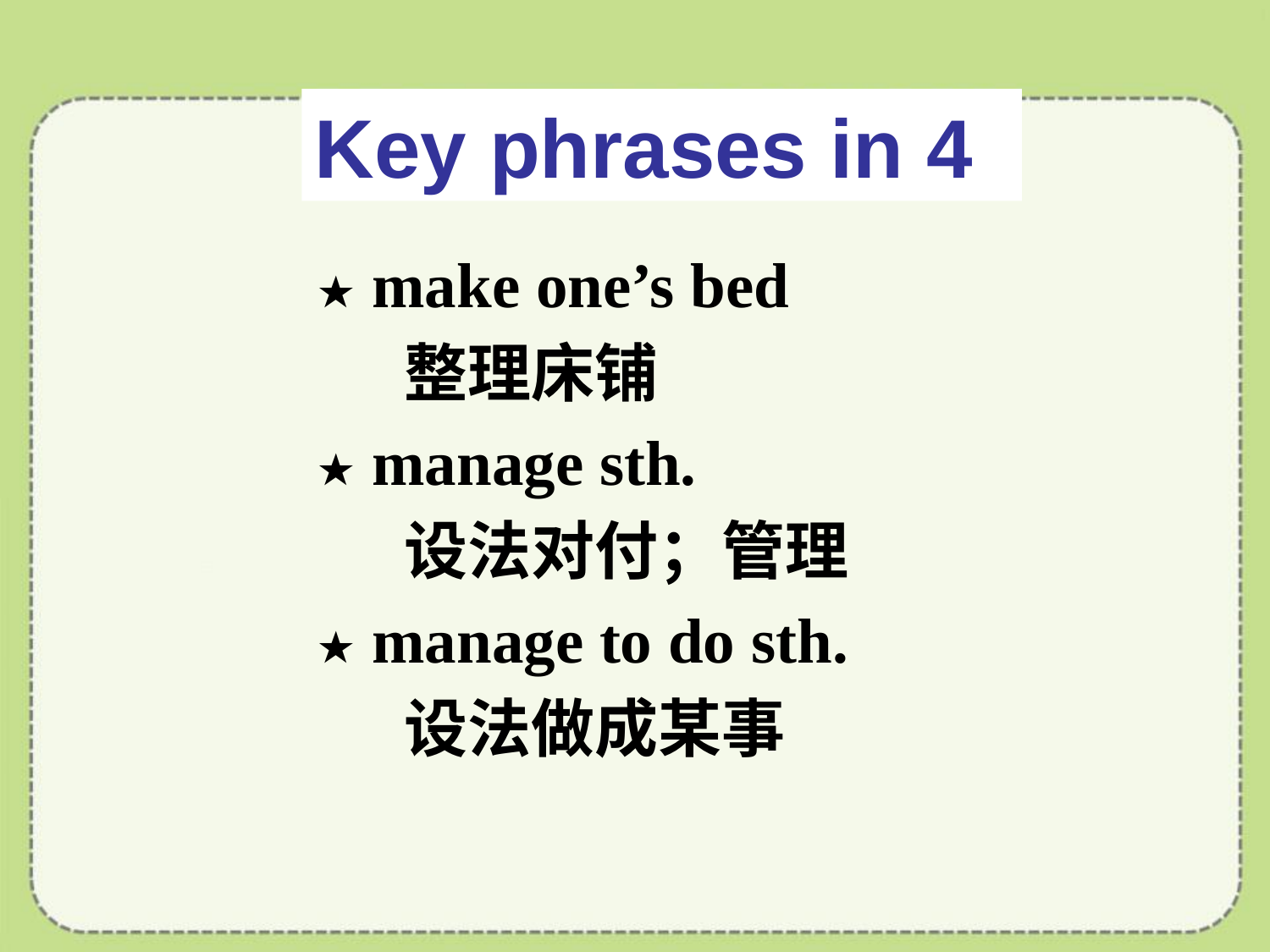

Key phrases in 4
★ make one’s bed
     整理床铺
★ manage sth.
     设法对付；管理
★ manage to do sth.
     设法做成某事